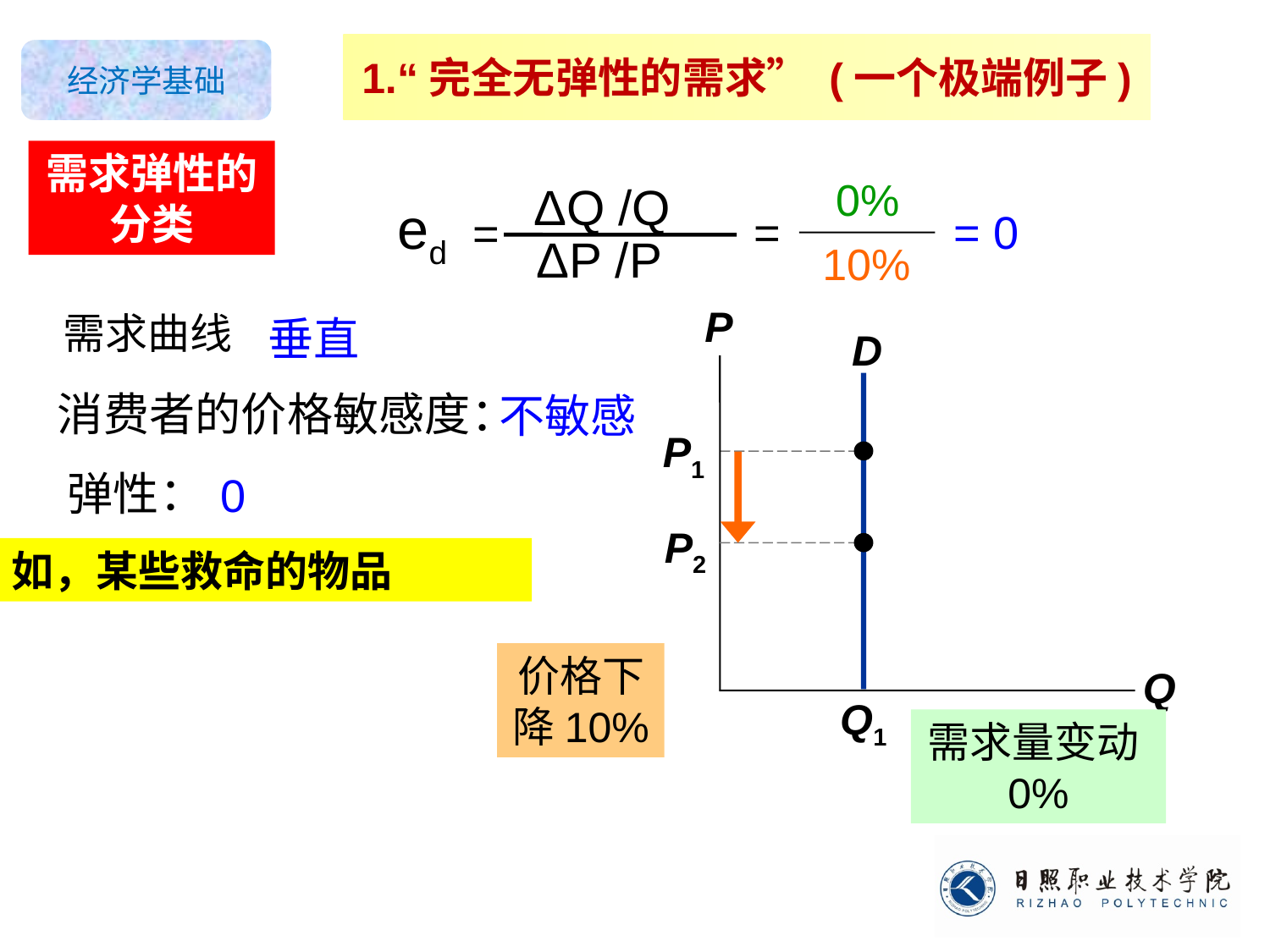

1.“完全无弹性的需求” (一个极端例子)
0
需求弹性的分类
0%
ΔQ /Q
ed
=
=

= 0
 ΔP /P
10%

P

Q
需求曲线
垂直
D

消费者的价格敏感度：
不敏感
P1

Q1

弹性：
0
P2

如，某些救命的物品
价格下降10%
需求量变动0%